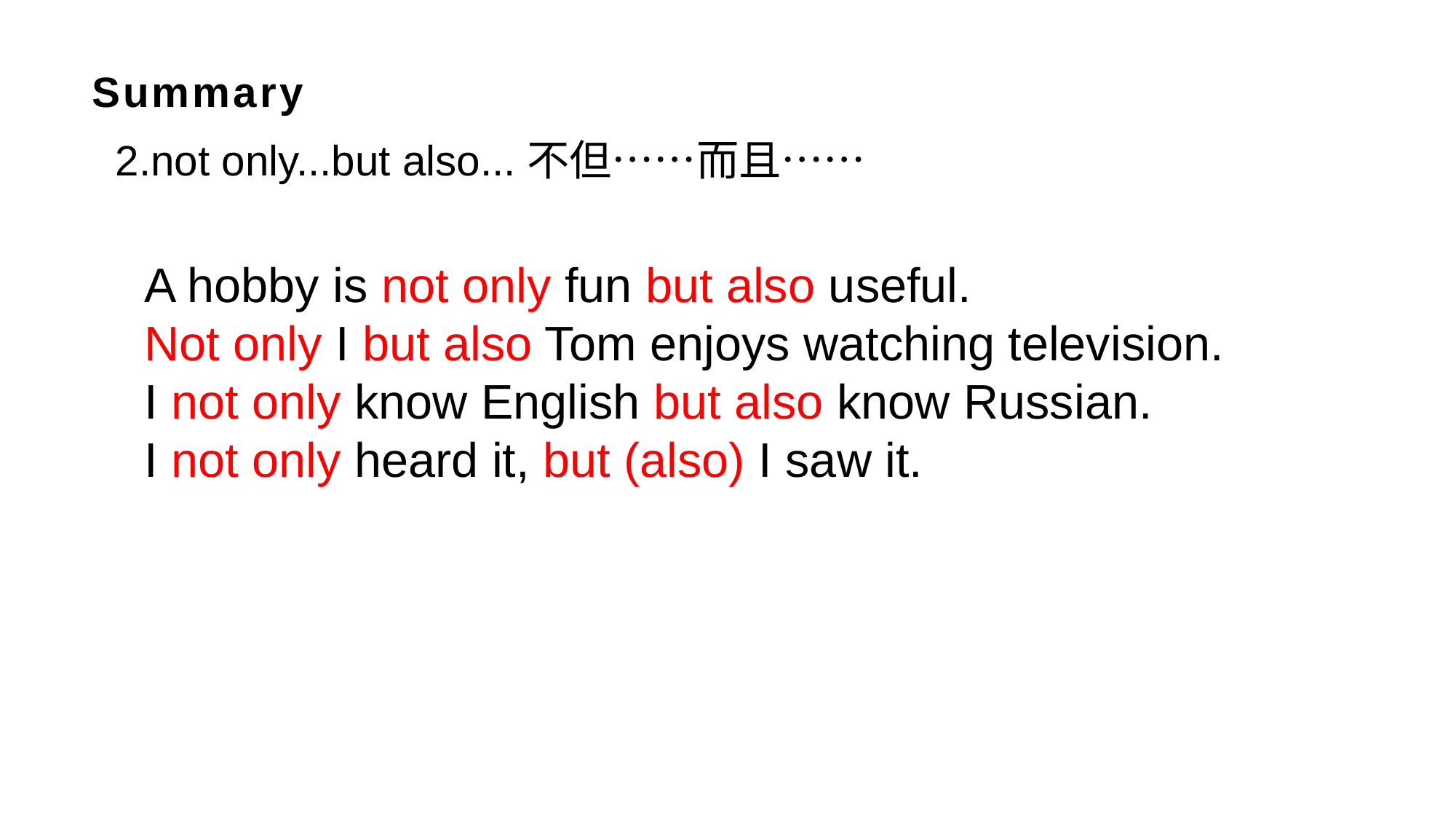

# Summary
2.not only...but also...不但……而且……

A hobby is not only fun but also useful.
Not only I but also Tom enjoys watching television.
I not only know English but also know Russian.
I not only heard it, but (also) I saw it.